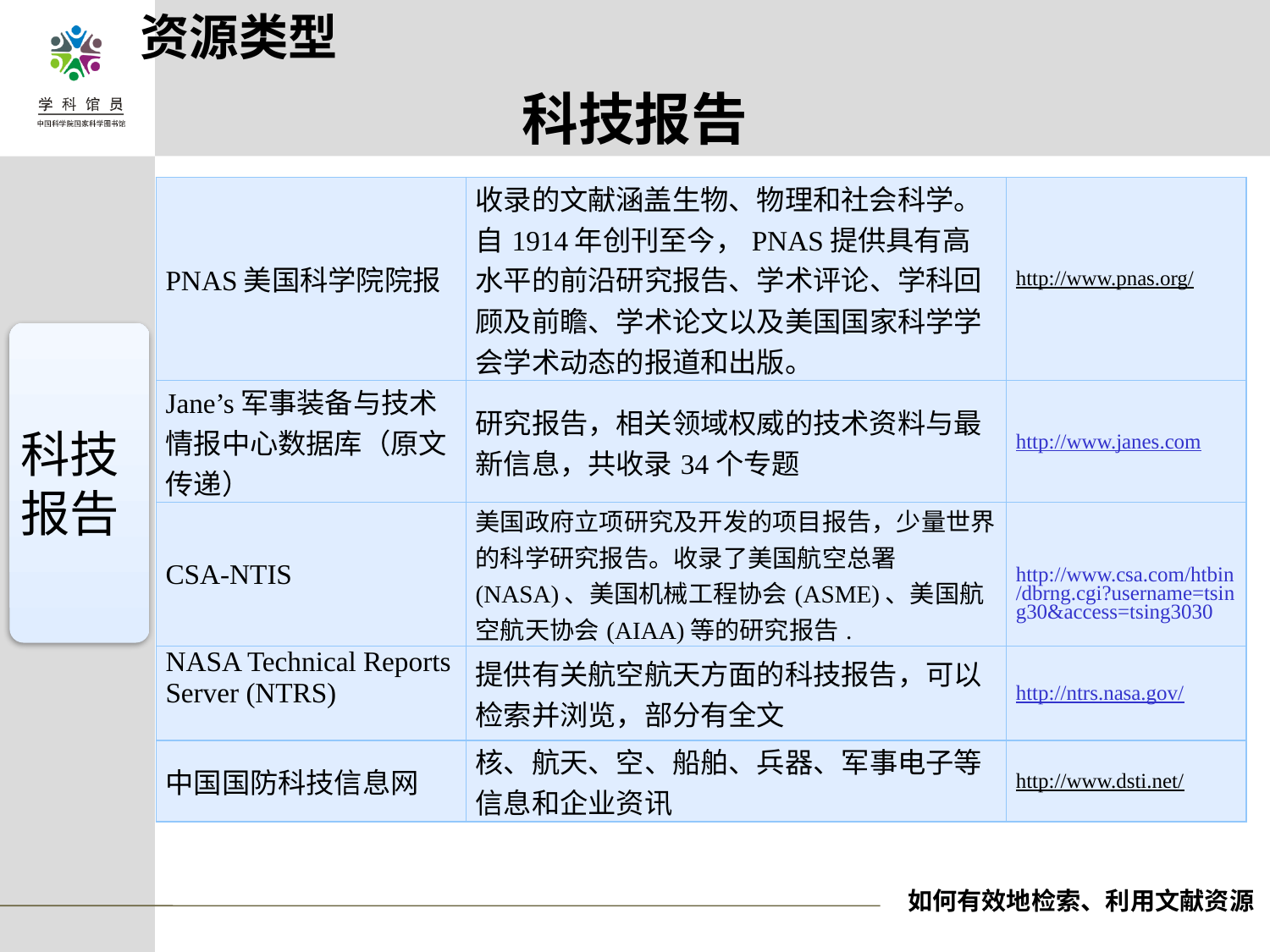

资源类型
# 科技报告
| PNAS美国科学院院报 | 收录的文献涵盖生物、物理和社会科学。 自1914年创刊至今，PNAS提供具有高水平的前沿研究报告、学术评论、学科回顾及前瞻、学术论文以及美国国家科学学会学术动态的报道和出版。 | http://www.pnas.org/ |
| --- | --- | --- |
| Jane’s军事装备与技术情报中心数据库（原文传递） | 研究报告，相关领域权威的技术资料与最新信息，共收录34个专题 | http://www.janes.com |
| CSA-NTIS | 美国政府立项研究及开发的项目报告，少量世界的科学研究报告。收录了美国航空总署(NASA)、美国机械工程协会(ASME)、美国航空航天协会(AIAA)等的研究报告. | http://www.csa.com/htbin/dbrng.cgi?username=tsing30&access=tsing3030 |
| NASA Technical Reports Server (NTRS) | 提供有关航空航天方面的科技报告，可以检索并浏览，部分有全文 | http://ntrs.nasa.gov/ |
| 中国国防科技信息网 | 核、航天、空、船舶、兵器、军事电子等信息和企业资讯 | http://www.dsti.net/ |

科技报告
如何有效地检索、利用文献资源